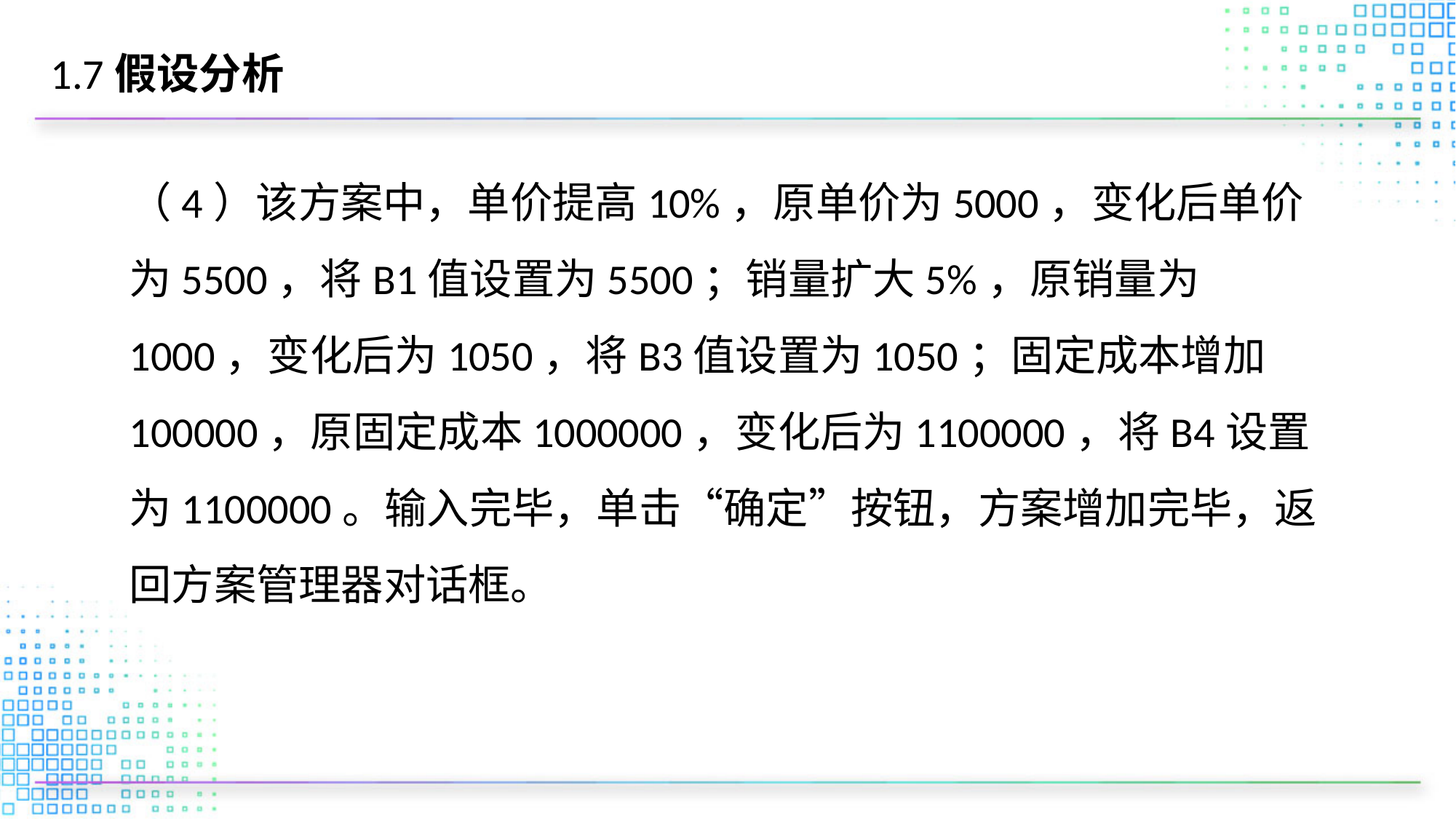

# 1.7假设分析
（4）该方案中，单价提高10%，原单价为5000，变化后单价为5500，将B1值设置为5500；销量扩大5%，原销量为1000，变化后为1050，将B3值设置为1050；固定成本增加100000，原固定成本1000000，变化后为1100000，将B4设置为1100000。输入完毕，单击“确定”按钮，方案增加完毕，返回方案管理器对话框。